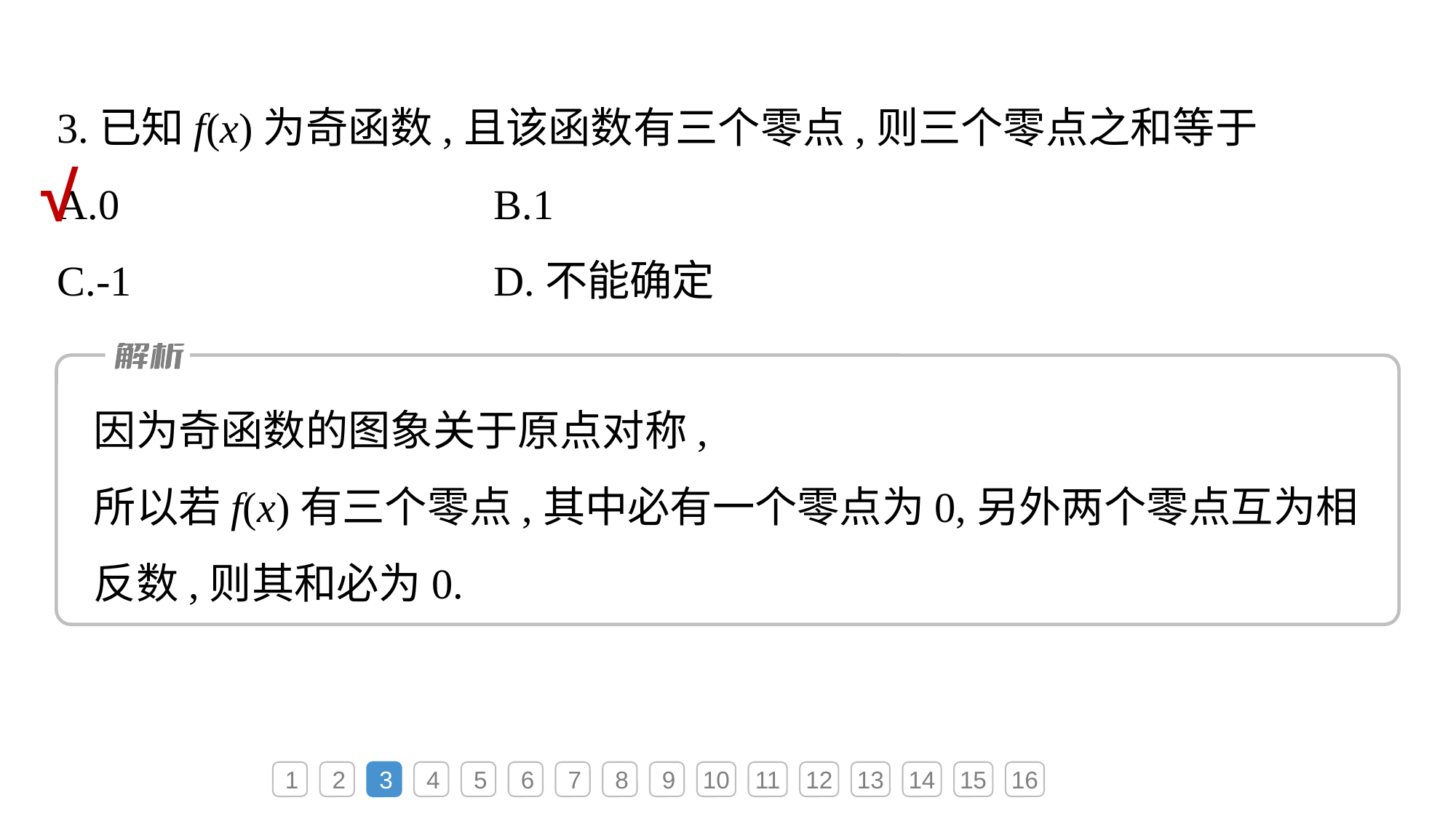

3.已知f(x)为奇函数,且该函数有三个零点,则三个零点之和等于
A.0			B.1
C.-1			D.不能确定
√

因为奇函数的图象关于原点对称,
所以若f(x)有三个零点,其中必有一个零点为0,另外两个零点互为相反数,则其和必为0.
1
2
3
4
5
6
7
8
9
10
11
12
13
14
15
16